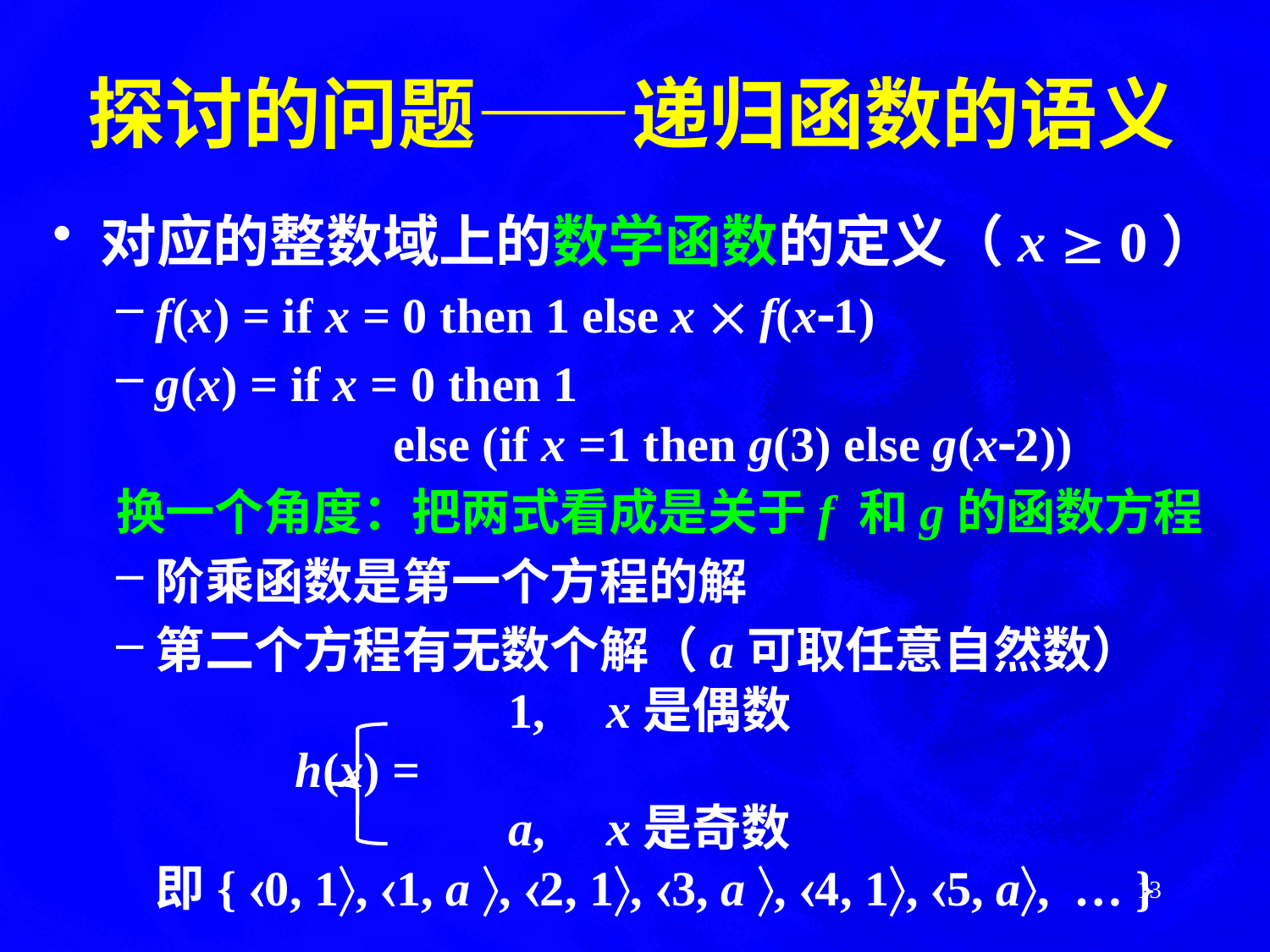

# 探讨的问题——递归函数的语义
对应的整数域上的数学函数的定义（x ≥ 0）
f(x) = if x = 0 then 1 else x × f(x−1)
g(x) = if x = 0 then 1
		         else (if x =1 then g(3) else g(x−2))
换一个角度：把两式看成是关于f 和g的函数方程
阶乘函数是第一个方程的解
第二个方程有无数个解（a可取任意自然数）
			        1,     x是偶数
		 h(x) =
			        a,     x是奇数
	即{ 〈0, 1〉, 〈1, a 〉, 〈2, 1〉, 〈3, a 〉, 〈4, 1〉, 〈5, a〉,  … }

13